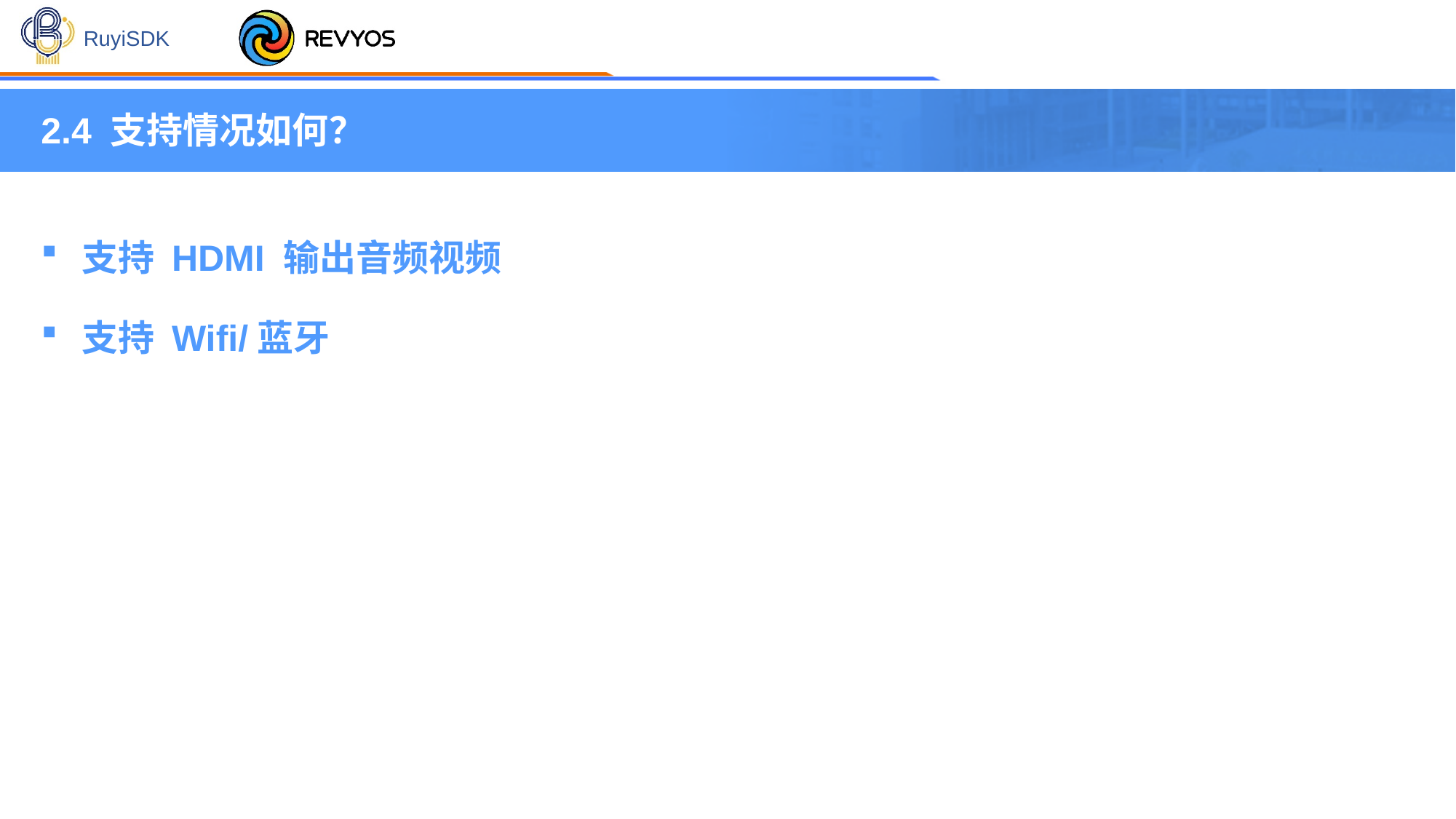

2.4 支持情况如何？
支持 HDMI 输出音频视频
支持 Wifi/蓝牙